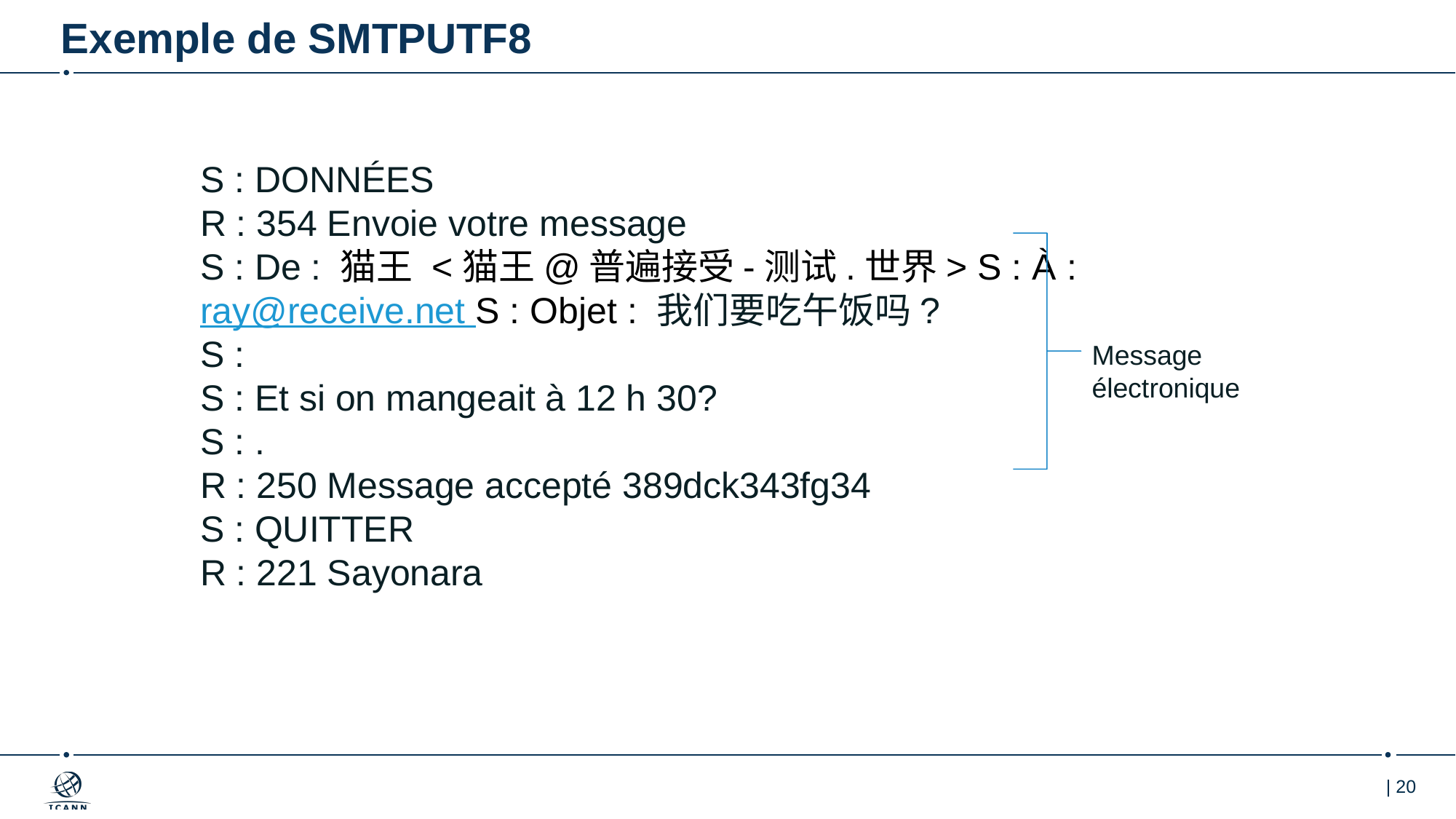

# Exemple de SMTPUTF8
S : DONNÉES
R : 354 Envoie votre message
S : De : 猫王 <猫王@普遍接受-测试.世界> S : À : ray@receive.net S : Objet : 我们要吃午饭吗?
S :
S : Et si on mangeait à 12 h 30?
S : .
R : 250 Message accepté 389dck343fg34
S : QUITTER
R : 221 Sayonara

Message électronique